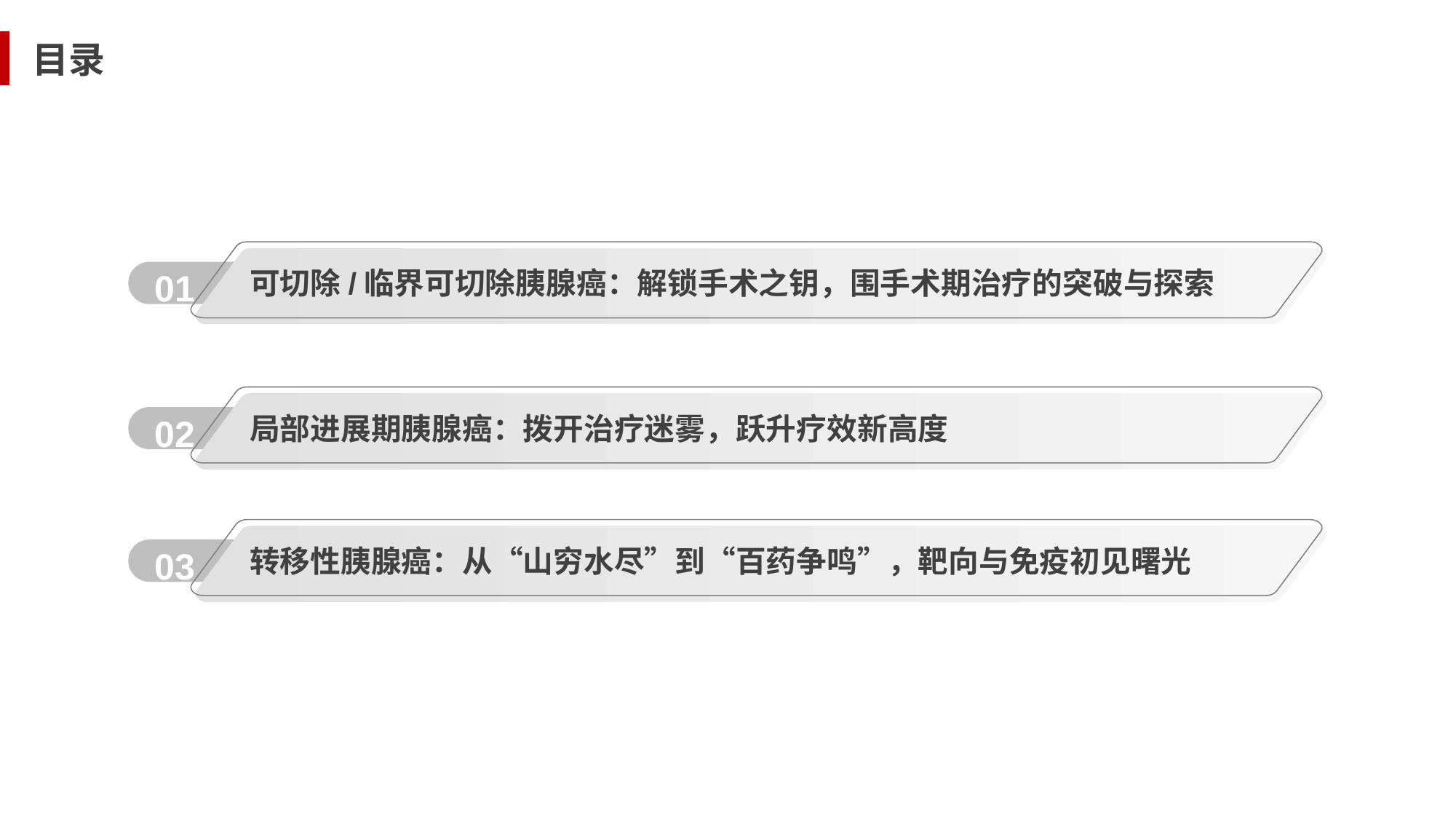

目录

01

可切除/临界可切除胰腺癌：解锁手术之钥，围手术期治疗的突破与探索

02

局部进展期胰腺癌：拨开治疗迷雾，跃升疗效新高度

03

转移性胰腺癌：从“山穷水尽”到“百药争鸣”，靶向与免疫初见曙光